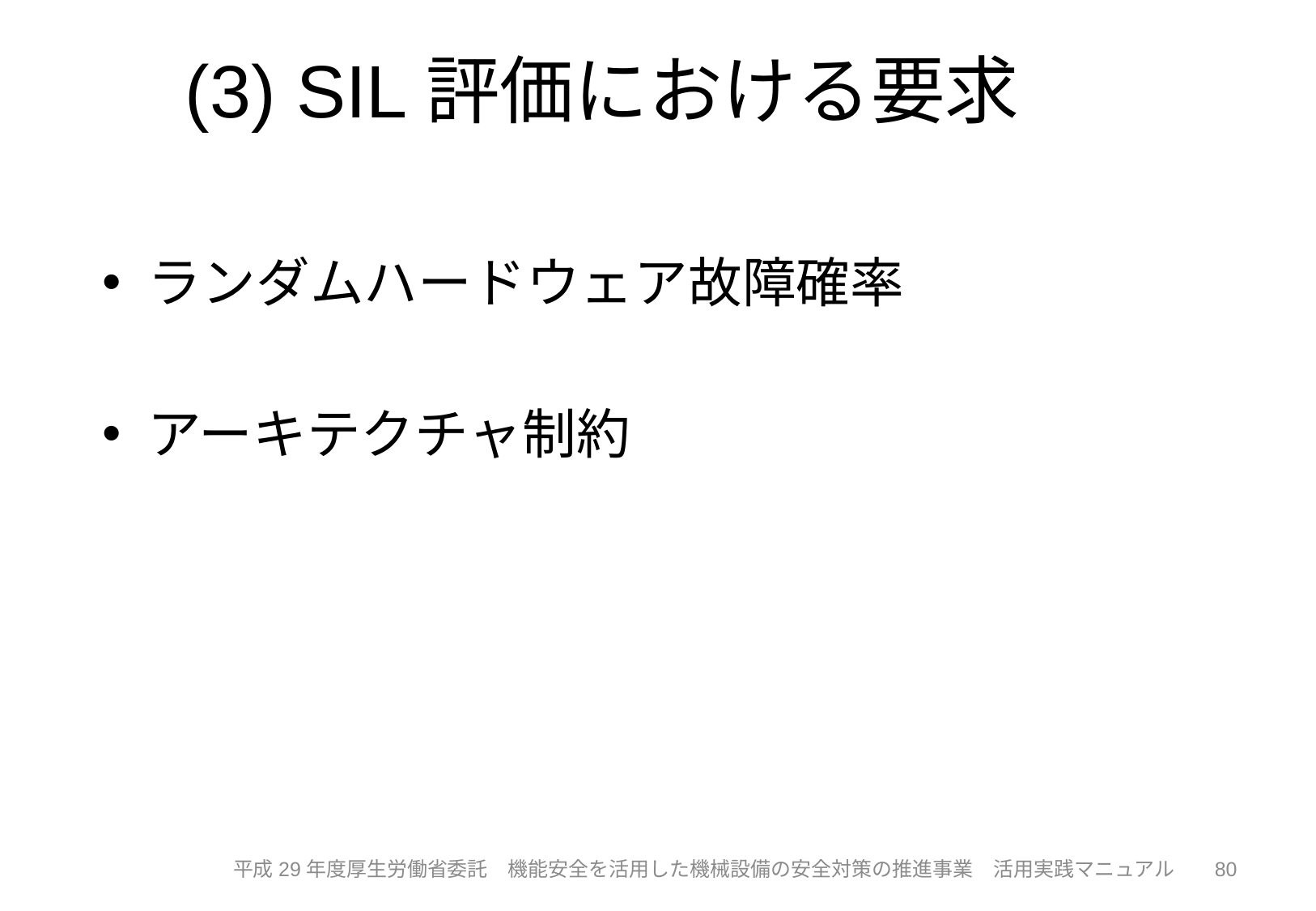

# (3) SIL評価における要求
ランダムハードウェア故障確率

アーキテクチャ制約

80
平成29年度厚生労働省委託　機能安全を活用した機械設備の安全対策の推進事業　活用実践マニュアル